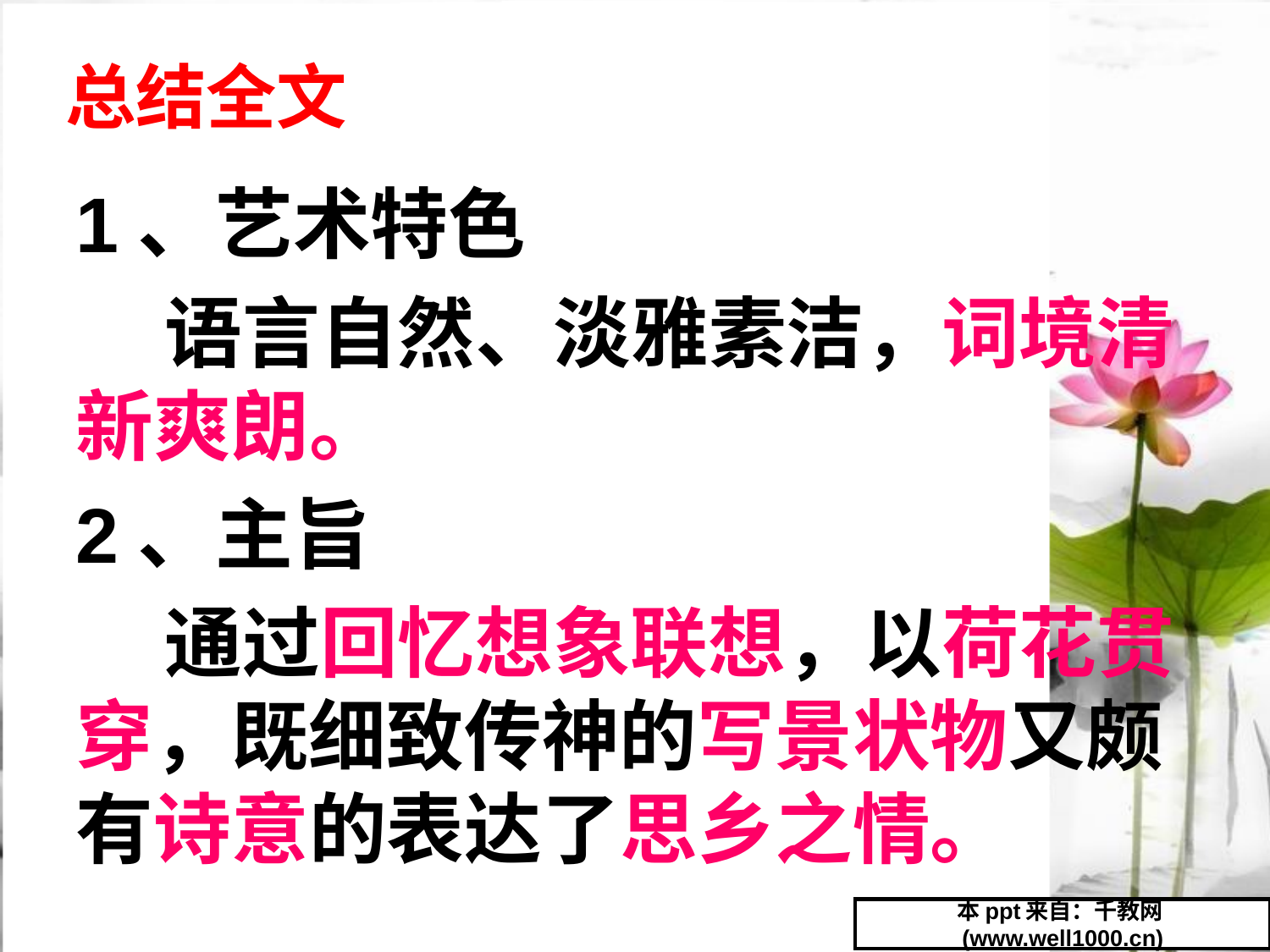

# 总结全文
1、艺术特色
    语言自然、淡雅素洁，词境清新爽朗。
2、主旨
    通过回忆想象联想，以荷花贯穿，既细致传神的写景状物又颇有诗意的表达了思乡之情。
本ppt来自：千教网(www.well1000.cn)